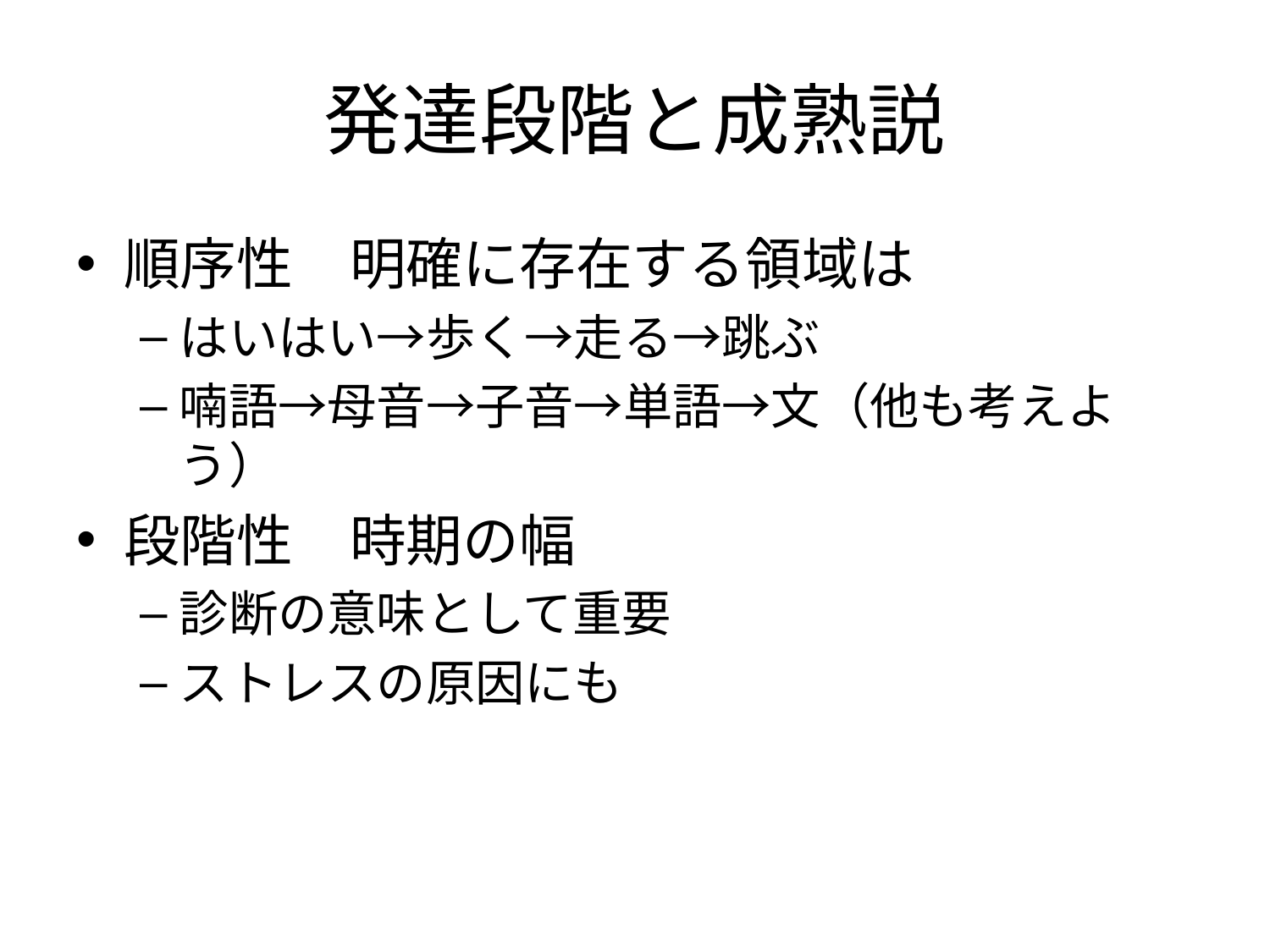

# 発達段階と成熟説
順序性　明確に存在する領域は
はいはい→歩く→走る→跳ぶ
喃語→母音→子音→単語→文（他も考えよう）
段階性　時期の幅
診断の意味として重要
ストレスの原因にも